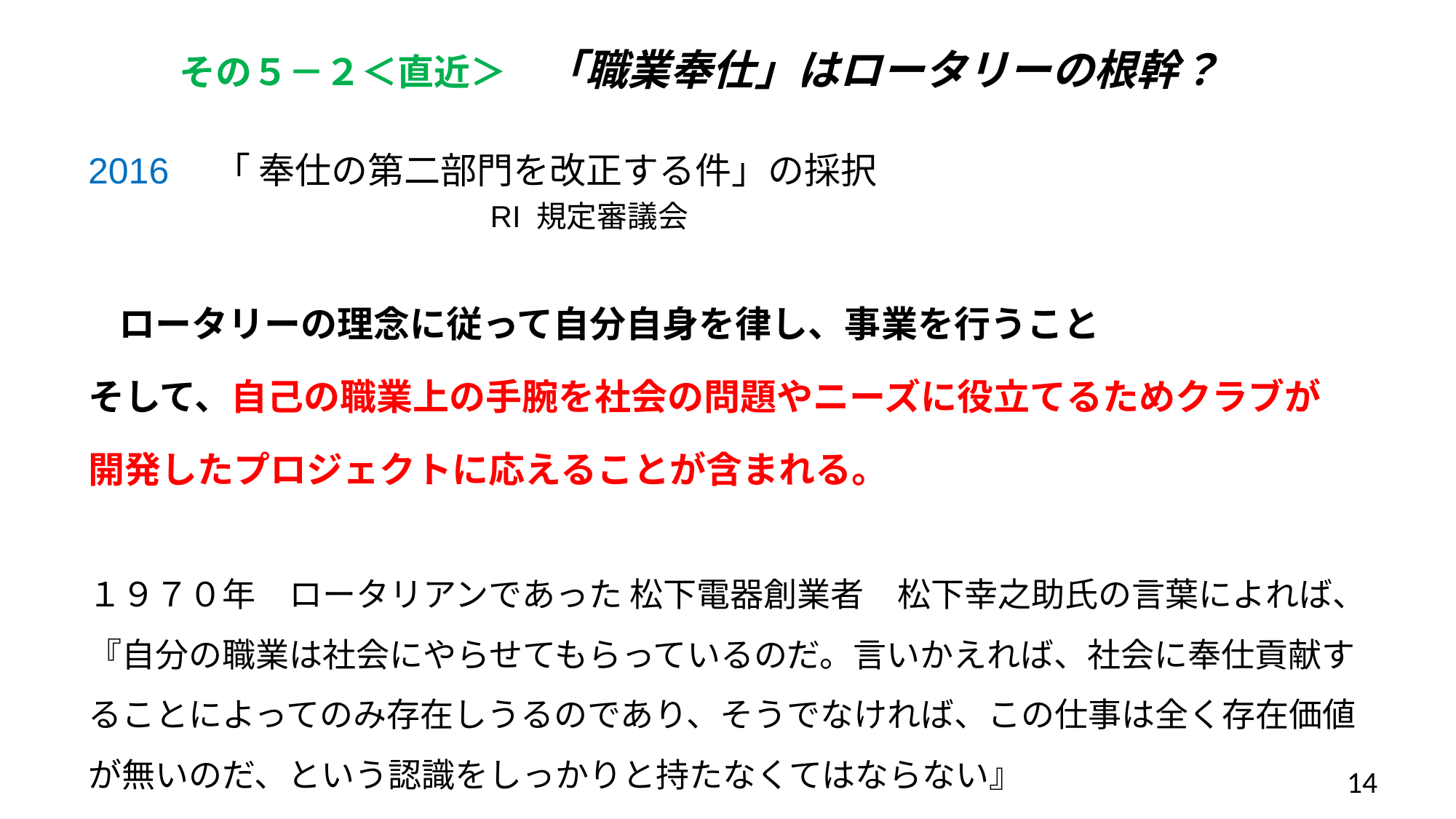

# その５－２＜直近＞　「職業奉仕」はロータリーの根幹？

2016　「 奉仕の第二部門を改正する件」の採択
　　　　　　　　　　　　　RI 規定審議会

　ロータリーの理念に従って自分自身を律し、事業を行うこと
そして、自己の職業上の手腕を社会の問題やニーズに役立てるためクラブが
開発したプロジェクトに応えることが含まれる。

１９７０年　ロータリアンであった 松下電器創業者　松下幸之助氏の言葉によれば、
『自分の職業は社会にやらせてもらっているのだ。言いかえれば、社会に奉仕貢献することによってのみ存在しうるのであり、そうでなければ、この仕事は全く存在価値が無いのだ、という認識をしっかりと持たなくてはならない』
14